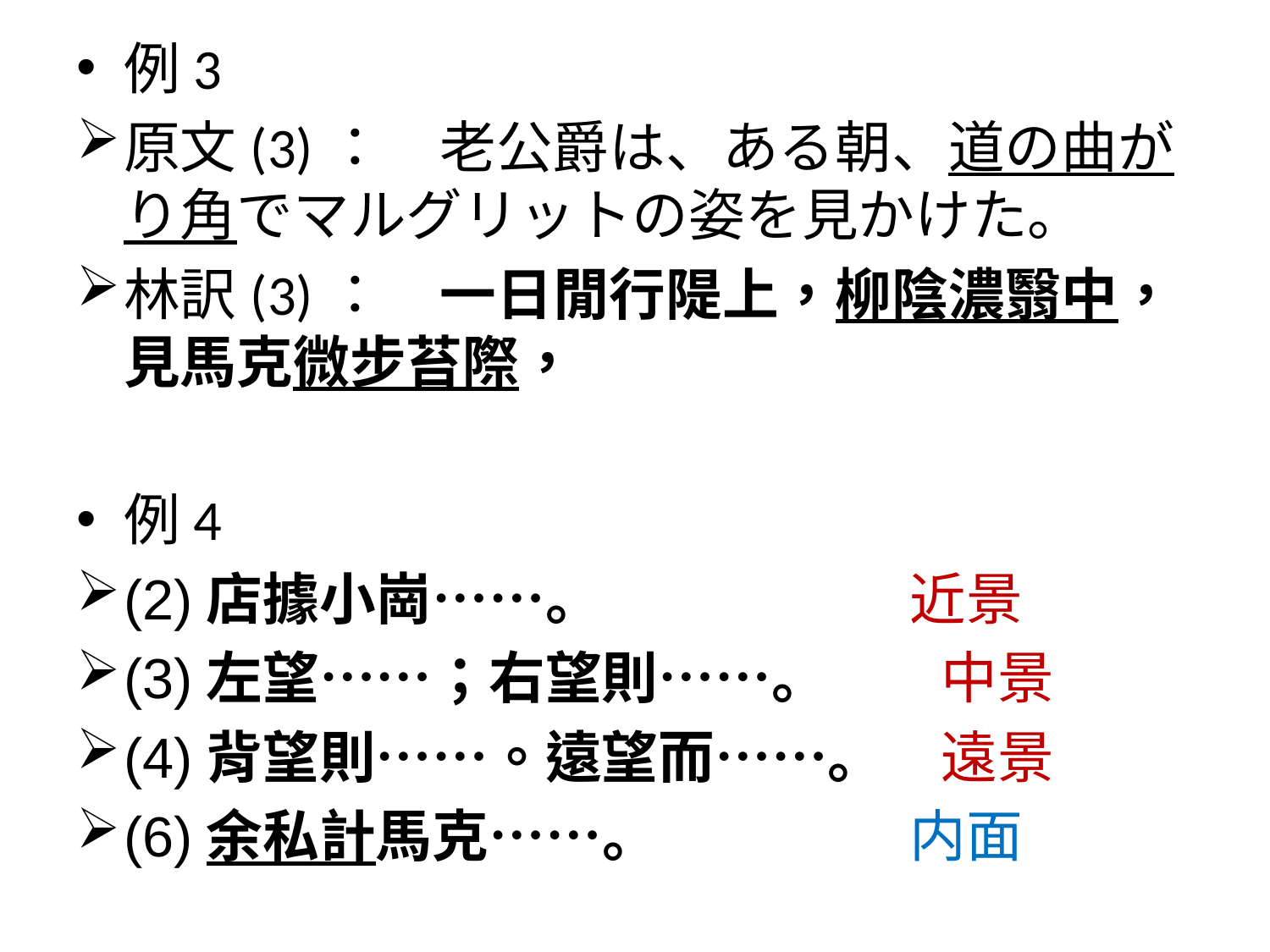

例3
原文(3)：　老公爵は、ある朝、道の曲がり角でマルグリットの姿を見かけた。
林訳(3)：　一日閒行隄上，柳陰濃翳中，見馬克微步苔際，

例4
(2)店據小崗……。　　　　　  近景
(3)左望……；右望則……。　　中景
(4)背望則……。遠望而……。　遠景
(6)余私計馬克……。　　　　  内面